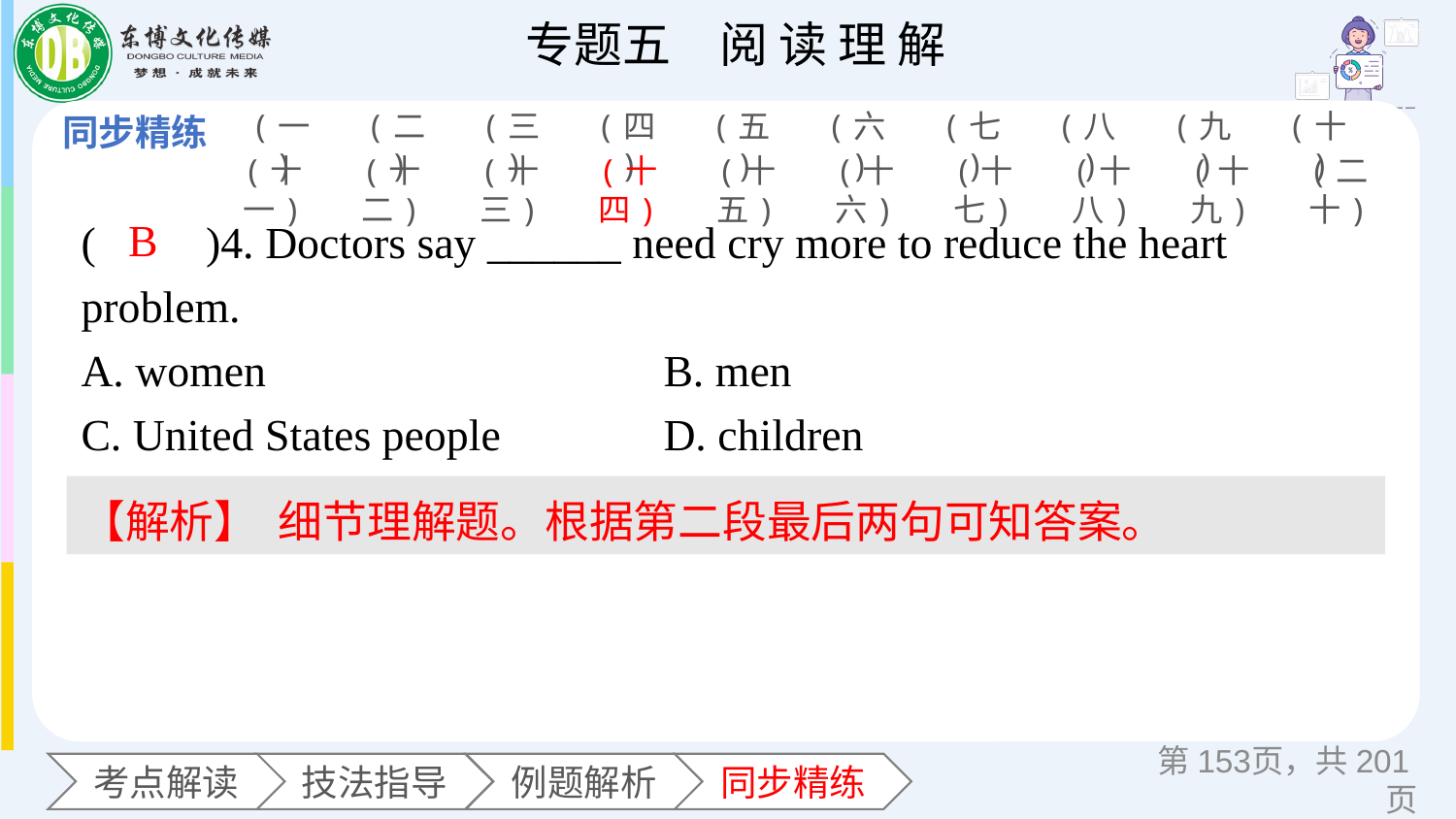

(一)
(二)
(三)
(四)
(五)
(六)
(七)
(八)
(九)
(十)
(十一)
(十二)
(十三)
(十四)
(十五)
(十六)
(十七)
(十八)
(十九)
(二十)
(　　)4. Doctors say ______ need cry more to reduce the heart problem.
A. women    			B. men
C. United States people    	D. children
B
【解析】  细节理解题。根据第二段最后两句可知答案。
第153页，共201页